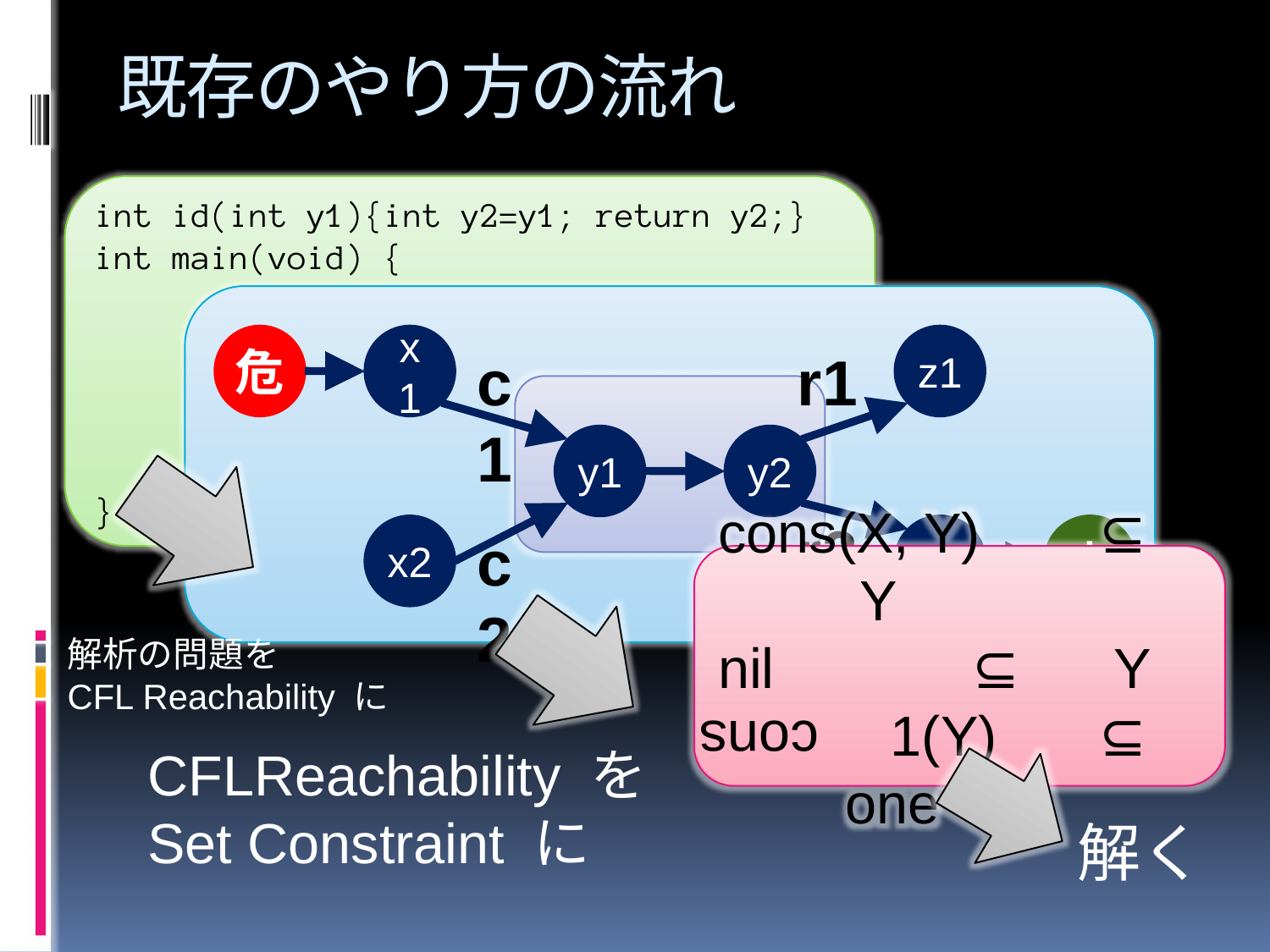

# 既存のやり方の流れ
int id(int y1){int y2=y1; return y2;}
int main(void) {
	tainted int   x1;
	int           z1, x2;
	untainted int z2;
	z1 = id(x1); // call site 1
	z2 = id(x2); // call site 2
}

危
x1
z1

y1
y2
x2
z2
安
r1
c1
r2
c2

cons(X, Y)	⊆	 Y
nil 		⊆	 Y
           1(Y)	⊆	one
cons

解析の問題を
CFL Reachability に
CFLReachability を
Set Constraint に

解く